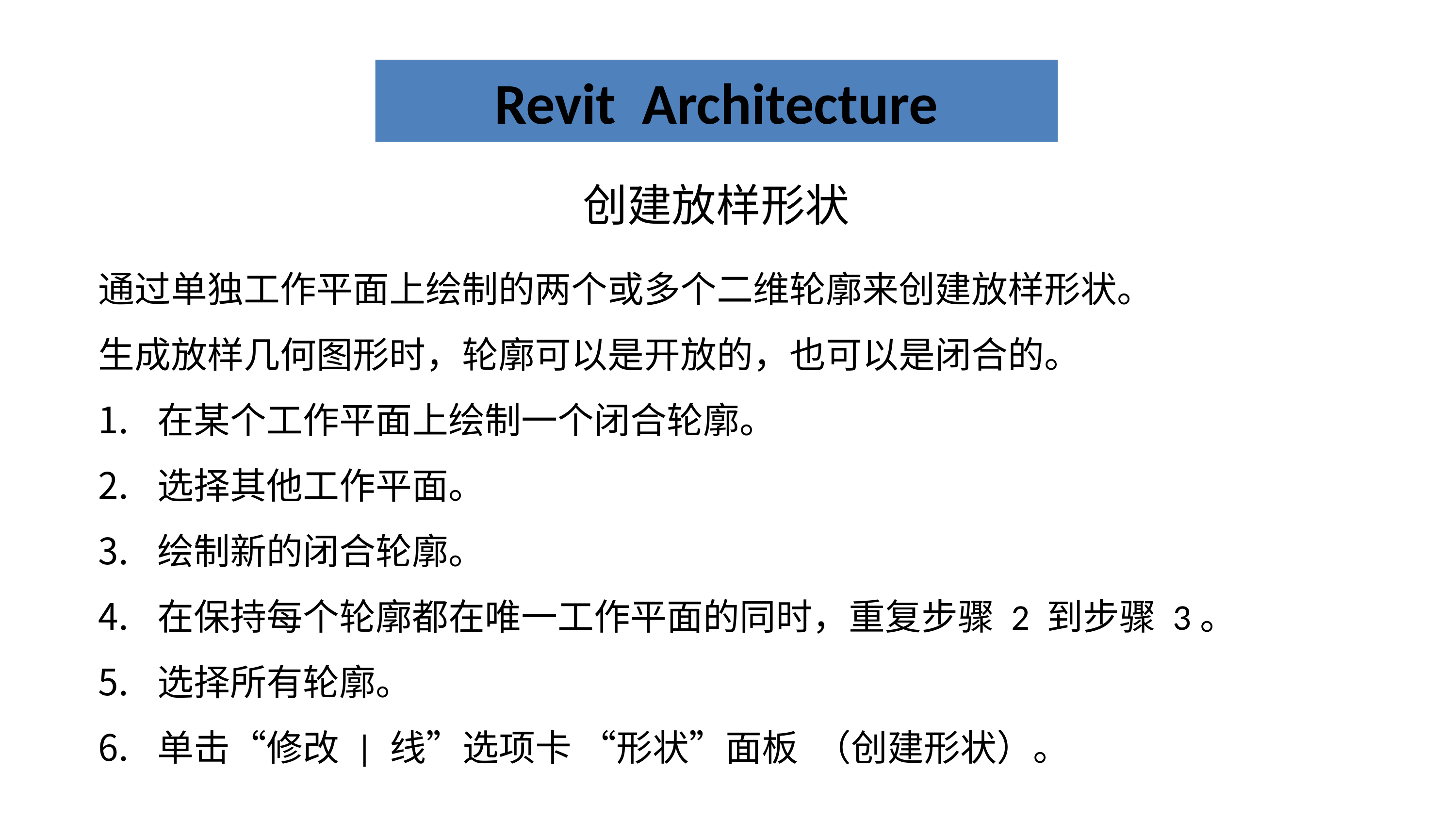

Revit  Architecture
创建放样形状
通过单独工作平面上绘制的两个或多个二维轮廓来创建放样形状。
生成放样几何图形时，轮廓可以是开放的，也可以是闭合的。
在某个工作平面上绘制一个闭合轮廓。
选择其他工作平面。
绘制新的闭合轮廓。
在保持每个轮廓都在唯一工作平面的同时，重复步骤 2 到步骤 3。
选择所有轮廓。
单击“修改 | 线”选项卡 “形状”面板  （创建形状）。